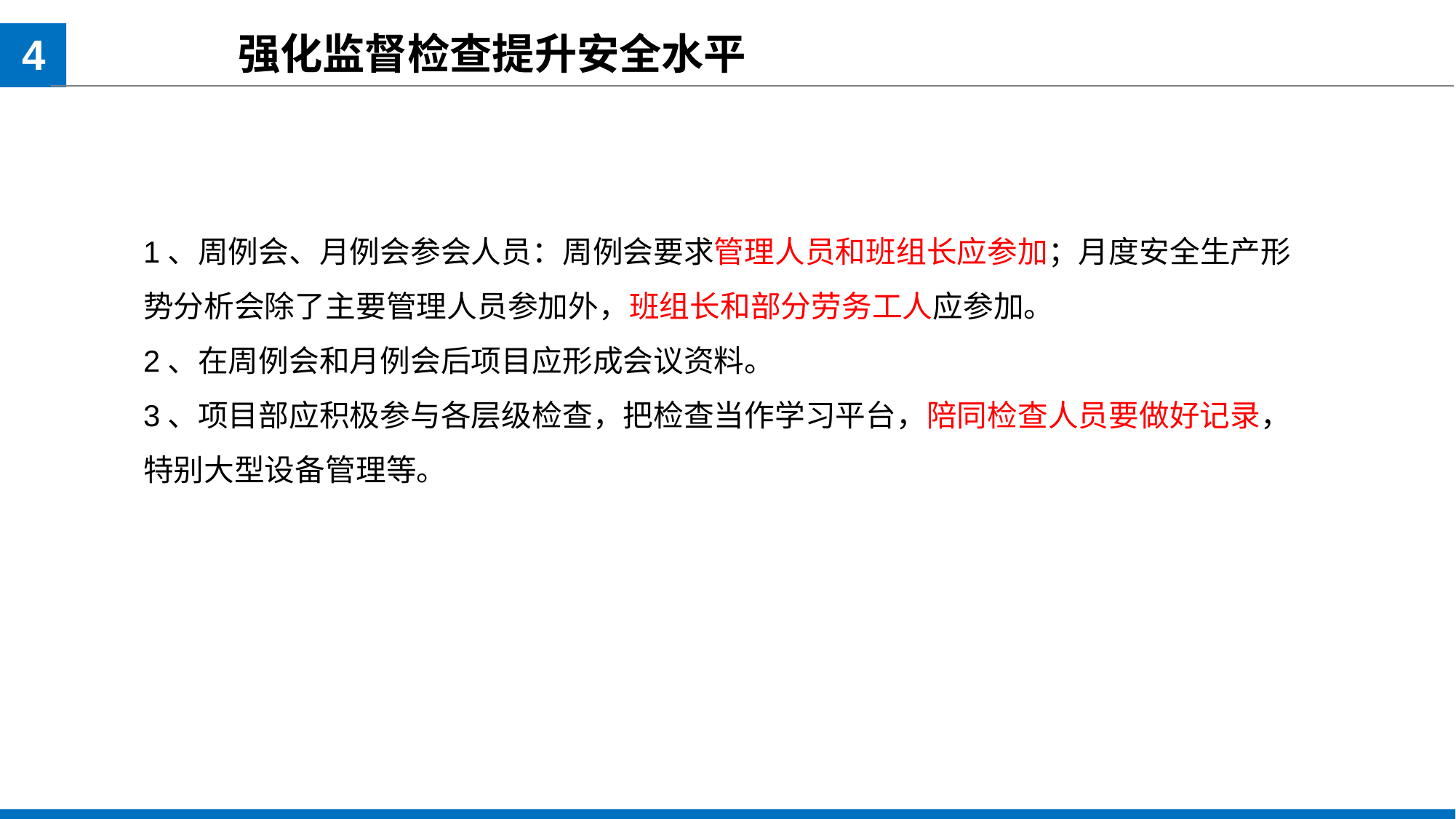

强化监督检查提升安全水平
4
1、周例会、月例会参会人员：周例会要求管理人员和班组长应参加；月度安全生产形势分析会除了主要管理人员参加外，班组长和部分劳务工人应参加。
2、在周例会和月例会后项目应形成会议资料。
3、项目部应积极参与各层级检查，把检查当作学习平台，陪同检查人员要做好记录，特别大型设备管理等。